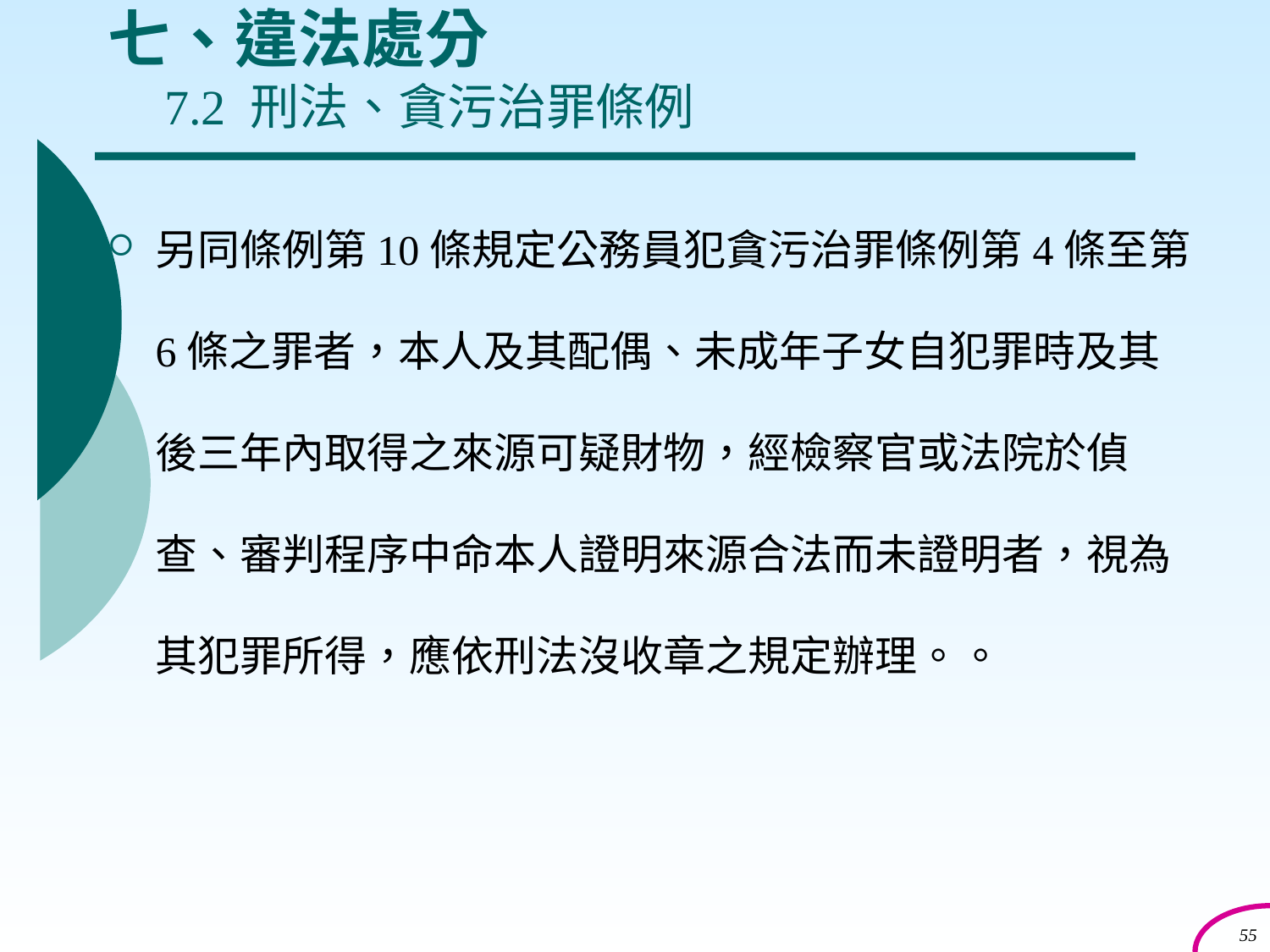

# 七、違法處分 7.2 刑法、貪污治罪條例
另同條例第10條規定公務員犯貪污治罪條例第4條至第6條之罪者，本人及其配偶、未成年子女自犯罪時及其後三年內取得之來源可疑財物，經檢察官或法院於偵查、審判程序中命本人證明來源合法而未證明者，視為其犯罪所得，應依刑法沒收章之規定辦理。。
55